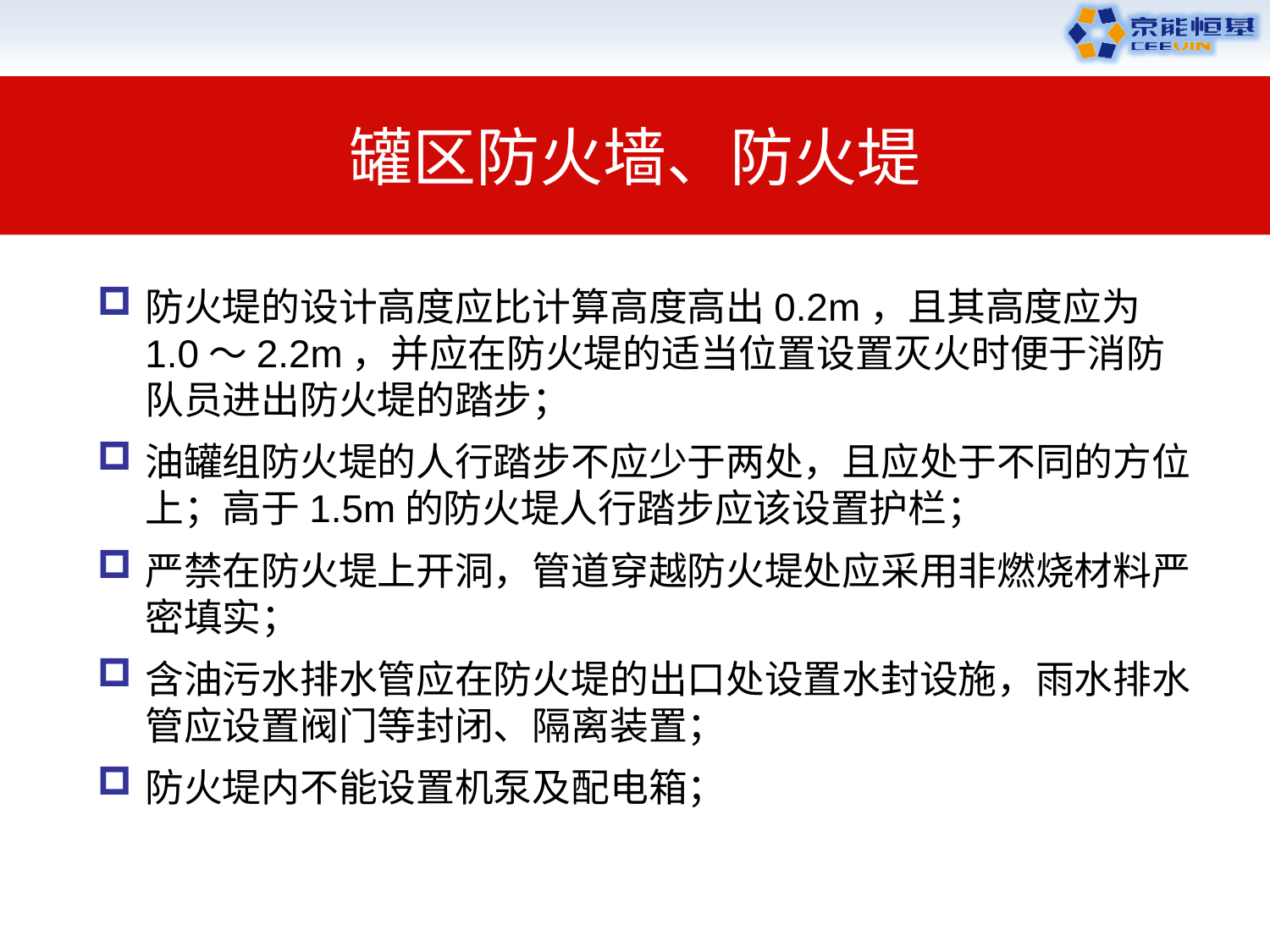

罐区防火墙、防火堤
防火堤的设计高度应比计算高度高出0.2m，且其高度应为1.0～2.2m，并应在防火堤的适当位置设置灭火时便于消防队员进出防火堤的踏步；
油罐组防火堤的人行踏步不应少于两处，且应处于不同的方位上；高于1.5m的防火堤人行踏步应该设置护栏；
严禁在防火堤上开洞，管道穿越防火堤处应采用非燃烧材料严密填实；
含油污水排水管应在防火堤的出口处设置水封设施，雨水排水管应设置阀门等封闭、隔离装置；
防火堤内不能设置机泵及配电箱；